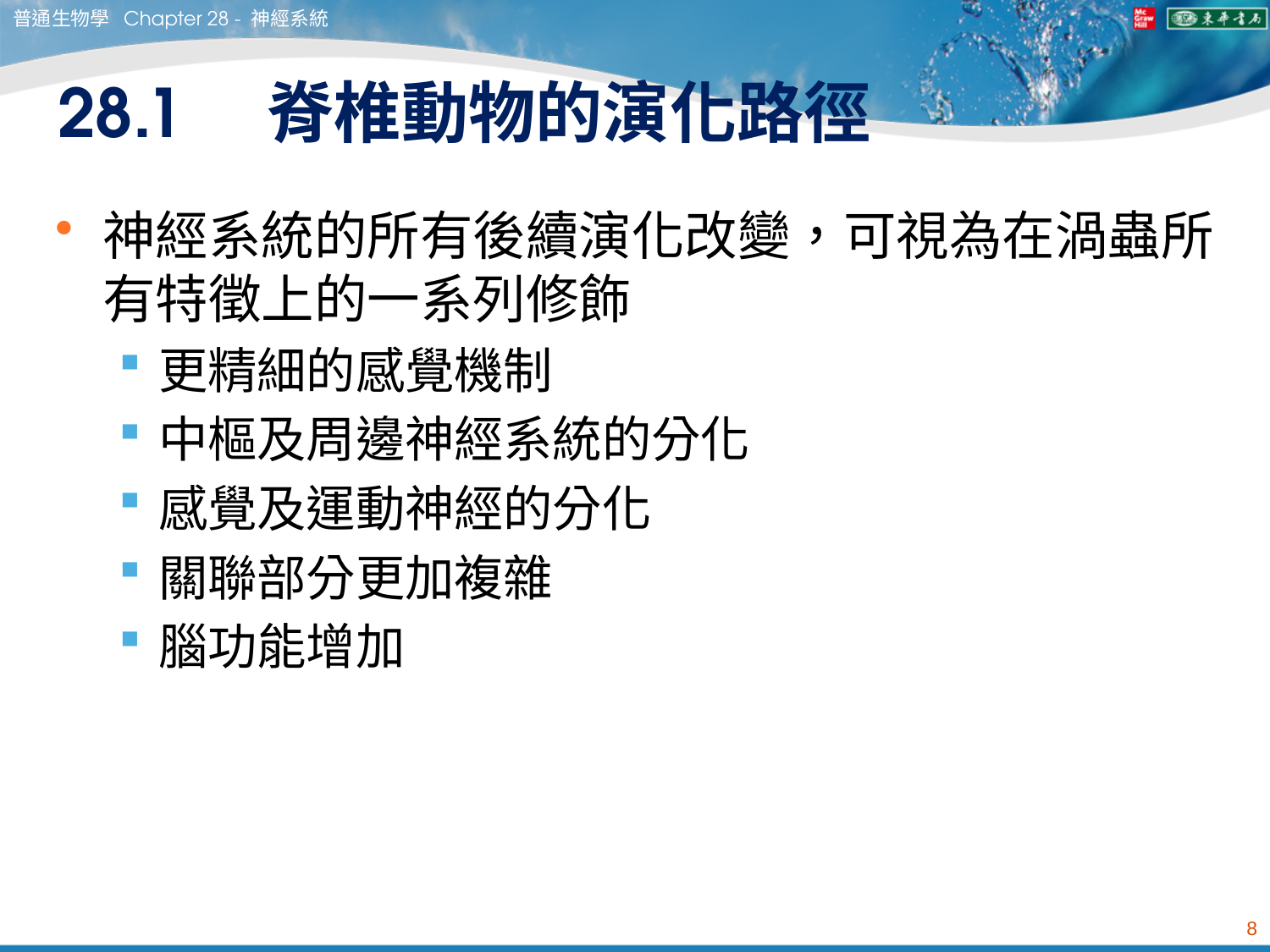

普通生物學  Chapter 28 - 神經系統
# 28.1　脊椎動物的演化路徑
神經系統的所有後續演化改變，可視為在渦蟲所有特徵上的一系列修飾
更精細的感覺機制
中樞及周邊神經系統的分化
感覺及運動神經的分化
關聯部分更加複雜
腦功能增加
8